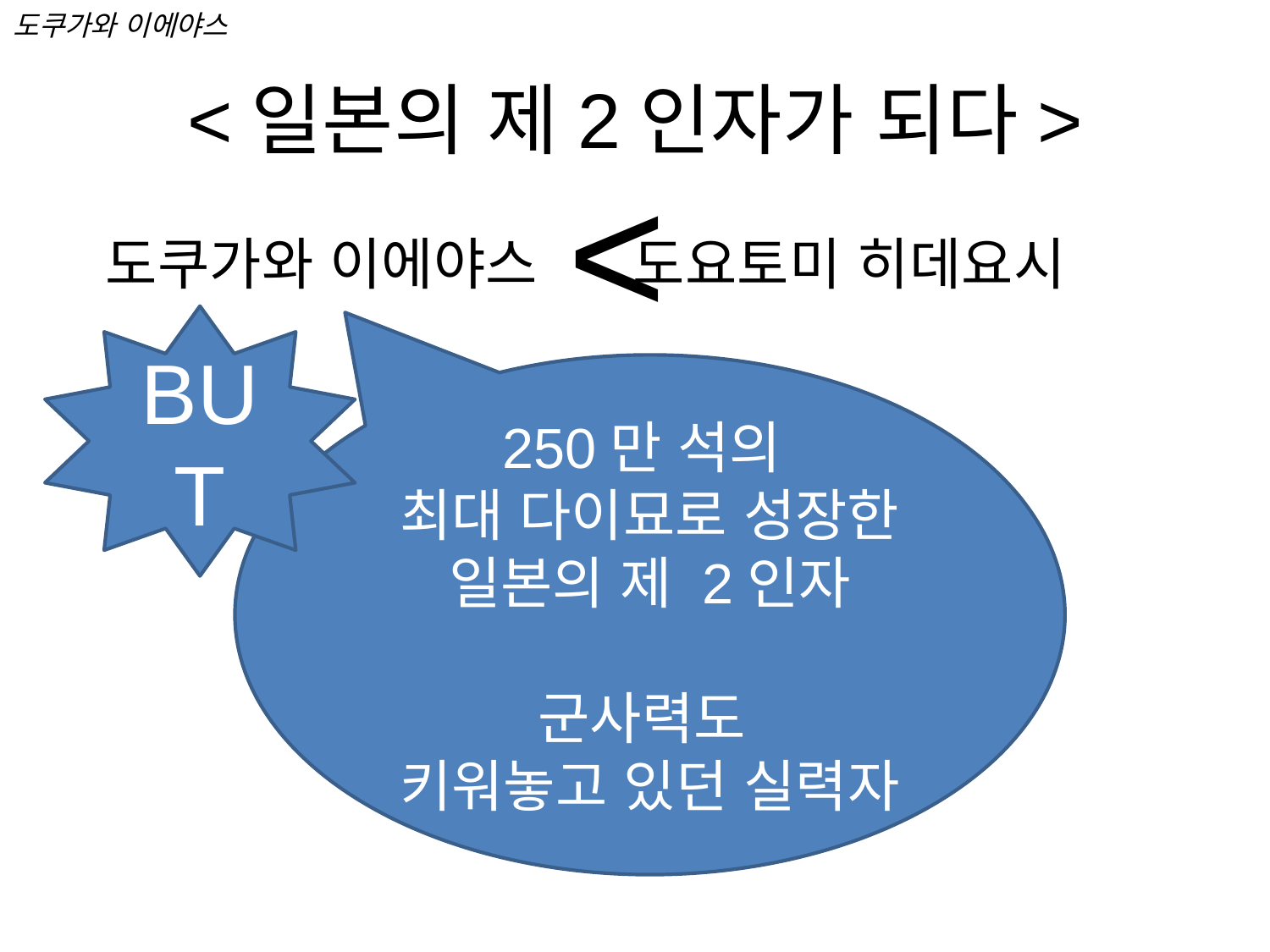

도쿠가와 이에야스
# <일본의 제2인자가 되다>
<
 도쿠가와 이에야스      도요토미 히데요시
BUT
250만 석의
최대 다이묘로 성장한 일본의 제 2인자

군사력도
키워놓고 있던 실력자